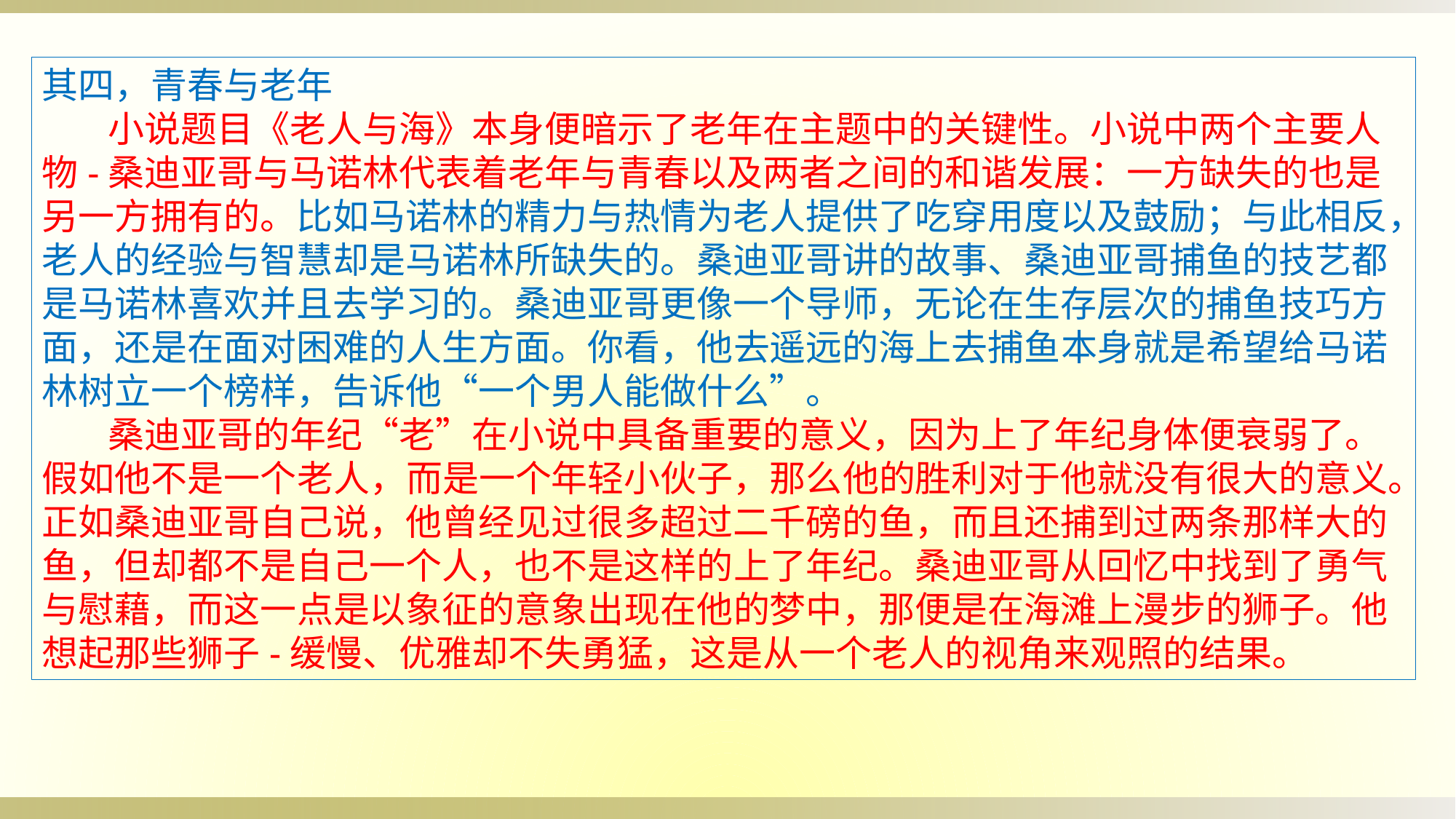

其四，青春与老年
       小说题目《老人与海》本身便暗示了老年在主题中的关键性。小说中两个主要人物-桑迪亚哥与马诺林代表着老年与青春以及两者之间的和谐发展：一方缺失的也是另一方拥有的。比如马诺林的精力与热情为老人提供了吃穿用度以及鼓励；与此相反，老人的经验与智慧却是马诺林所缺失的。桑迪亚哥讲的故事、桑迪亚哥捕鱼的技艺都是马诺林喜欢并且去学习的。桑迪亚哥更像一个导师，无论在生存层次的捕鱼技巧方面，还是在面对困难的人生方面。你看，他去遥远的海上去捕鱼本身就是希望给马诺林树立一个榜样，告诉他“一个男人能做什么”。
       桑迪亚哥的年纪“老”在小说中具备重要的意义，因为上了年纪身体便衰弱了。假如他不是一个老人，而是一个年轻小伙子，那么他的胜利对于他就没有很大的意义。正如桑迪亚哥自己说，他曾经见过很多超过二千磅的鱼，而且还捕到过两条那样大的鱼，但却都不是自己一个人，也不是这样的上了年纪。桑迪亚哥从回忆中找到了勇气与慰藉，而这一点是以象征的意象出现在他的梦中，那便是在海滩上漫步的狮子。他想起那些狮子-缓慢、优雅却不失勇猛，这是从一个老人的视角来观照的结果。